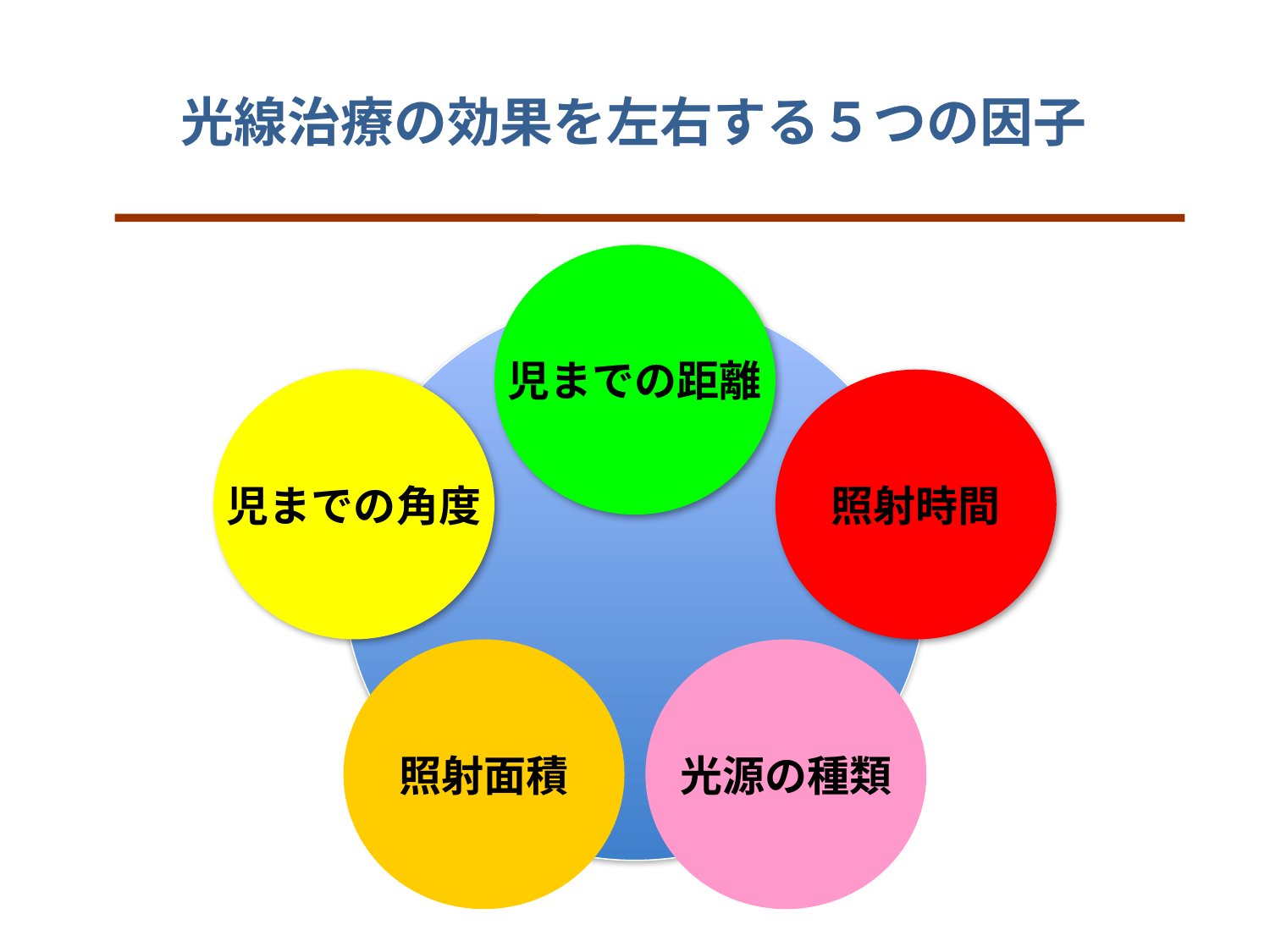

# 光線治療の効果を左右する５つの因子

児までの距離

児までの角度
照射時間
照射面積
光源の種類